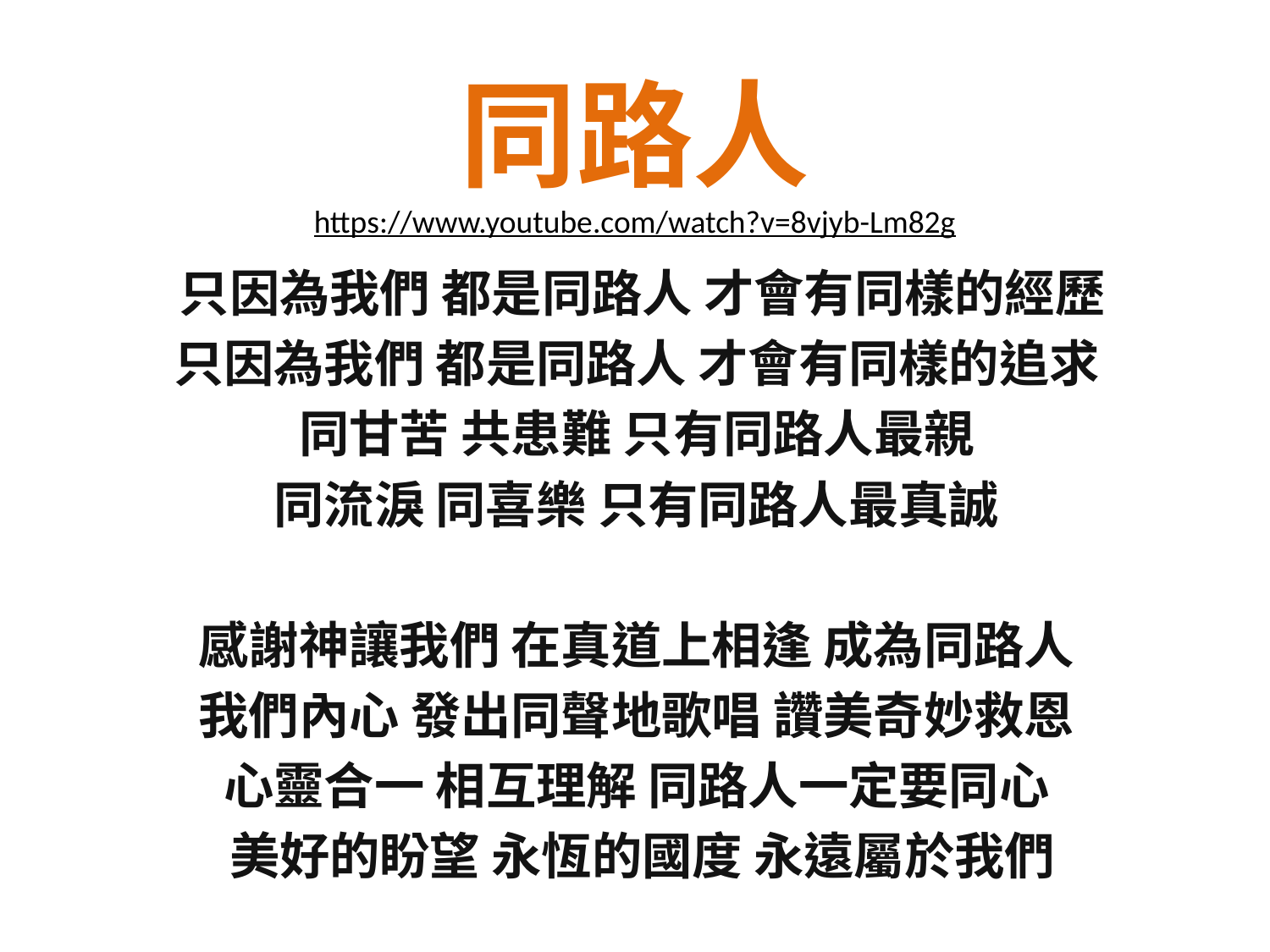

# 同路人 https://www.youtube.com/watch?v=8vjyb-Lm82g
只因為我們 都是同路人 才會有同樣的經歷
只因為我們 都是同路人 才會有同樣的追求
同甘苦 共患難 只有同路人最親
同流淚 同喜樂 只有同路人最真誠

感謝神讓我們 在真道上相逢 成為同路人
我們內心 發出同聲地歌唱 讚美奇妙救恩
心靈合一 相互理解 同路人一定要同心
美好的盼望 永恆的國度 永遠屬於我們